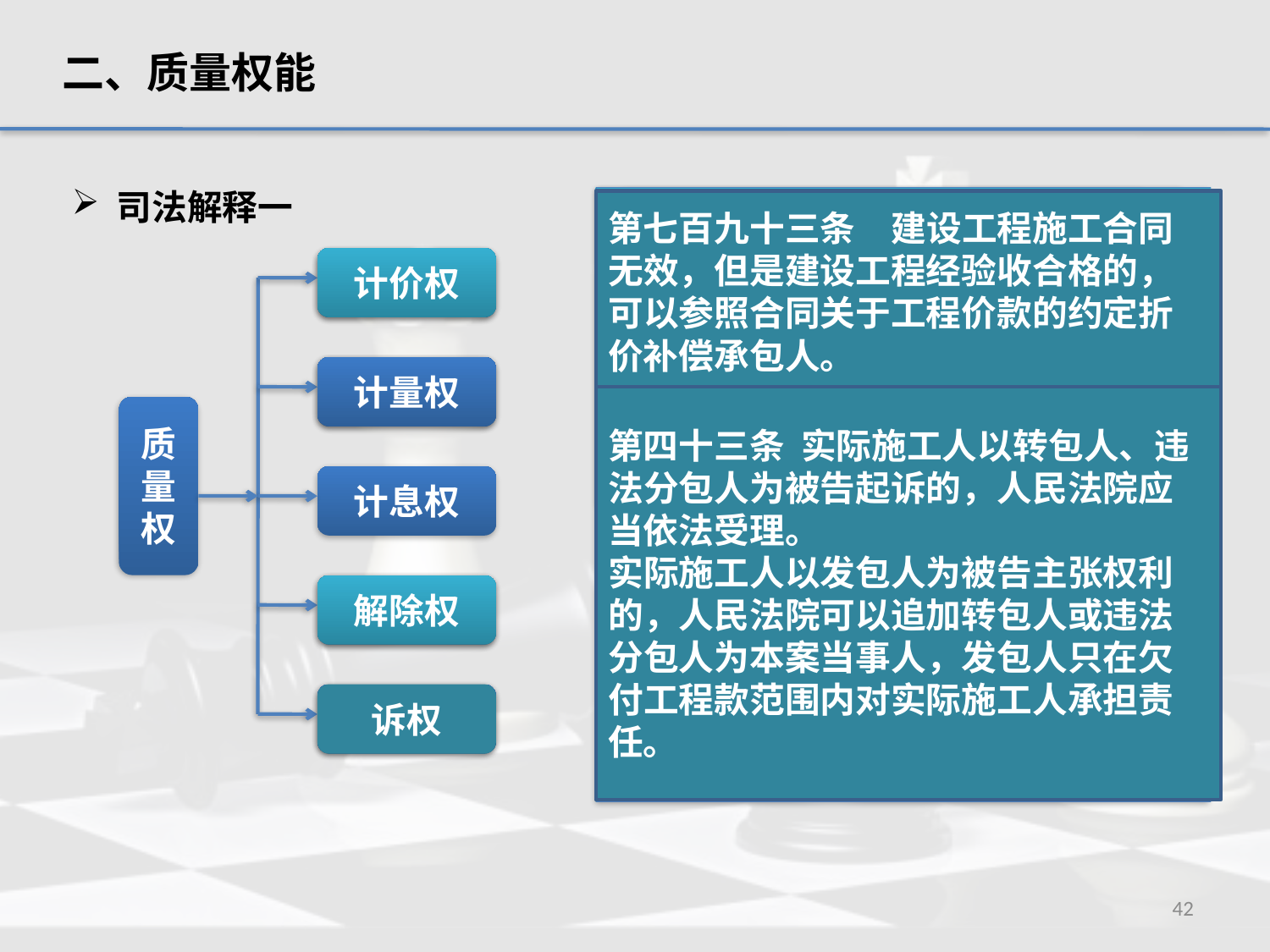

二、质量权能
 司法解释一
按照合同约定履行
第二十条 当事人对工程量有争议的，按照施工过程中形成的签证书面文件确认。承包人能够证明发包人同意施工，但未能提供签证文件证明工程量发生的，可以按照当事人提供的其他证据确认实际发生的工程量。
有约定依约定，无约定依法定
第七百九十三条  建设工程施工合同无效，但是建设工程经验收合格的，可以参照合同关于工程价款的约定折价补偿承包人。
计价权
计价权
当事人就同一建设工程另行签订建设工程施工合同与经过备案的中标合同实质性内容不一致的，应当以备案的中标合同作为结算工程价款的根据。
（一）因不可抗力致使不能实现合同目的；
（二）在履行期限届满之前，当事人一方明确表示或者以自己的行为表明不履行主要债务；
（三）当事人一方延迟履行主要债务，经催告后在合理期限内仍未履行；
（四）当事人一方延迟履行债务或者有其他违约行为致使不能实现合同目的的；
（五）法律规定的其他情形。

计量权
计量权
第四十三条  实际施工人以转包人、违法分包人为被告起诉的，人民法院应当依法受理。
实际施工人以发包人为被告主张权利的，人民法院可以追加转包人或违法分包人为本案当事人，发包人只在欠付工程款范围内对实际施工人承担责任。
质量权
计息权
第二十一条 当事人约定，发包人收到竣工结算文件后，在约定的期限内不予答复，视为认可竣工结算文件的，按照约定处理。承包人请求按照竣工结算文件结算工程款的，应予支持。
解除权
解除权
诉权
诉权

42